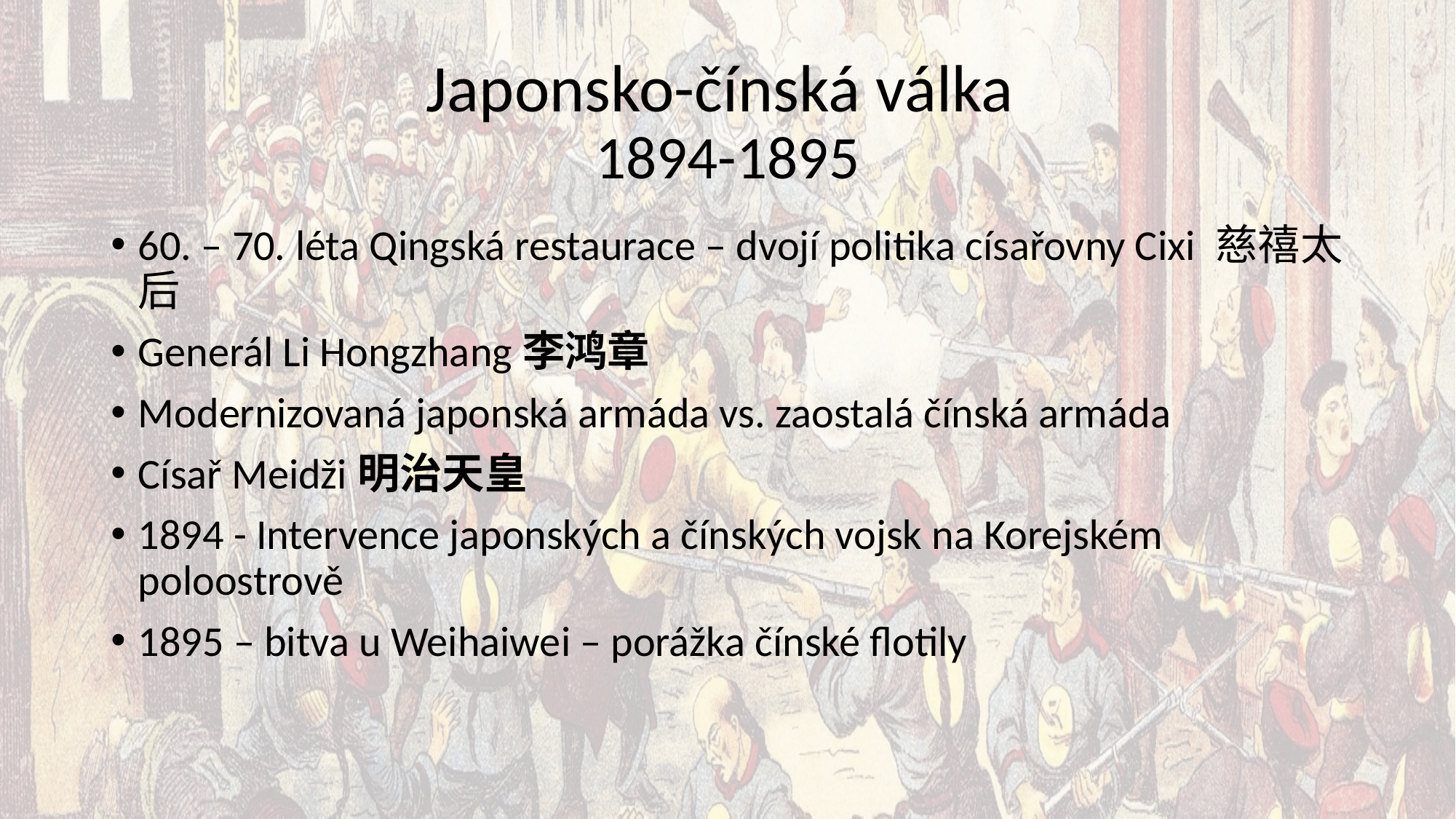

# Japonsko-čínská válka 1894-1895
60. – 70. léta Qingská restaurace – dvojí politika císařovny Cixi 慈禧太后
Generál Li Hongzhang李鸿章
Modernizovaná japonská armáda vs. zaostalá čínská armáda
Císař Meidži明治天皇
1894 - Intervence japonských a čínských vojsk na Korejském poloostrově
1895 – bitva u Weihaiwei – porážka čínské flotily